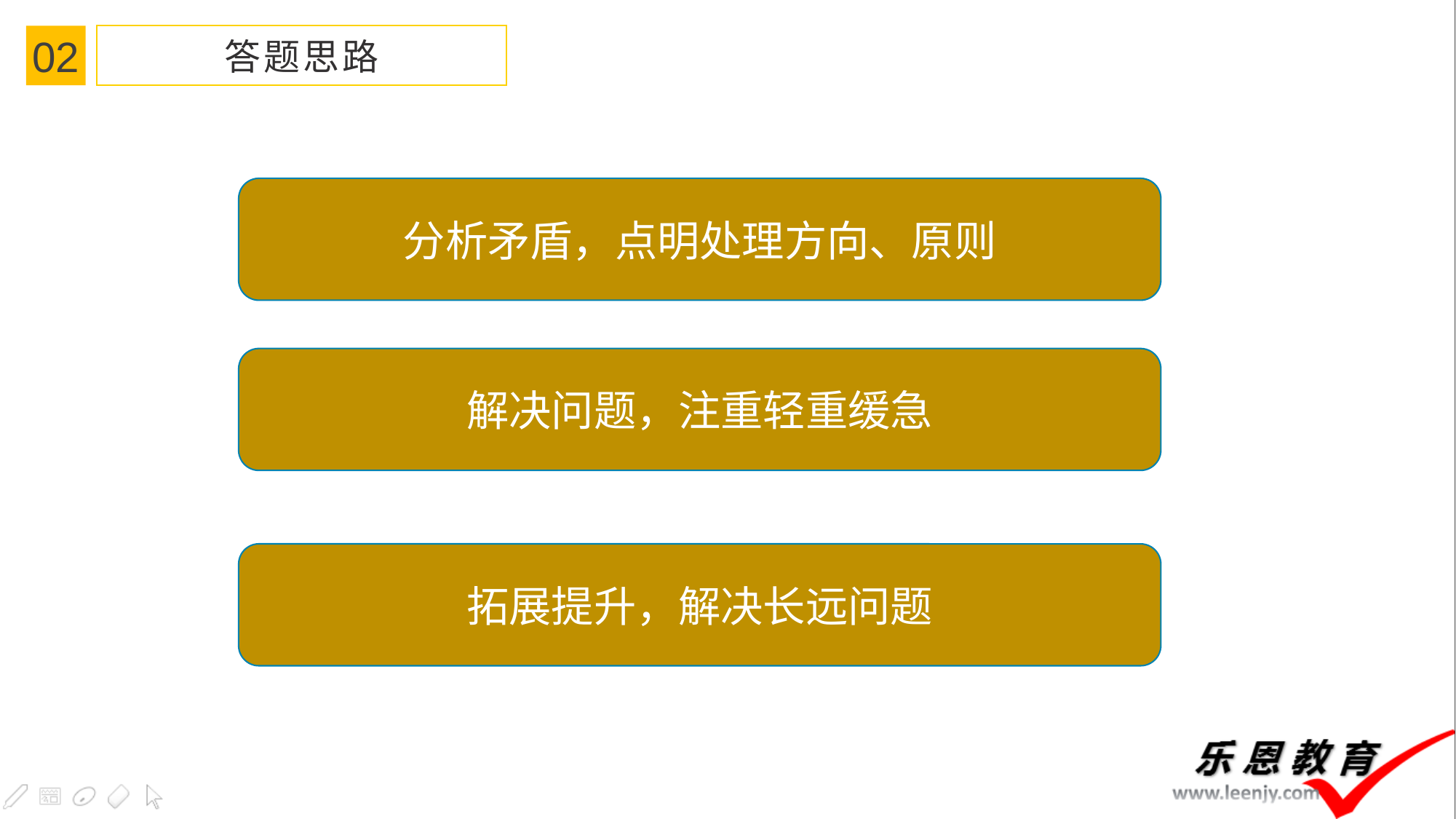

02
答题思路
分析矛盾，点明处理方向、原则
解决问题，注重轻重缓急
拓展提升，解决长远问题